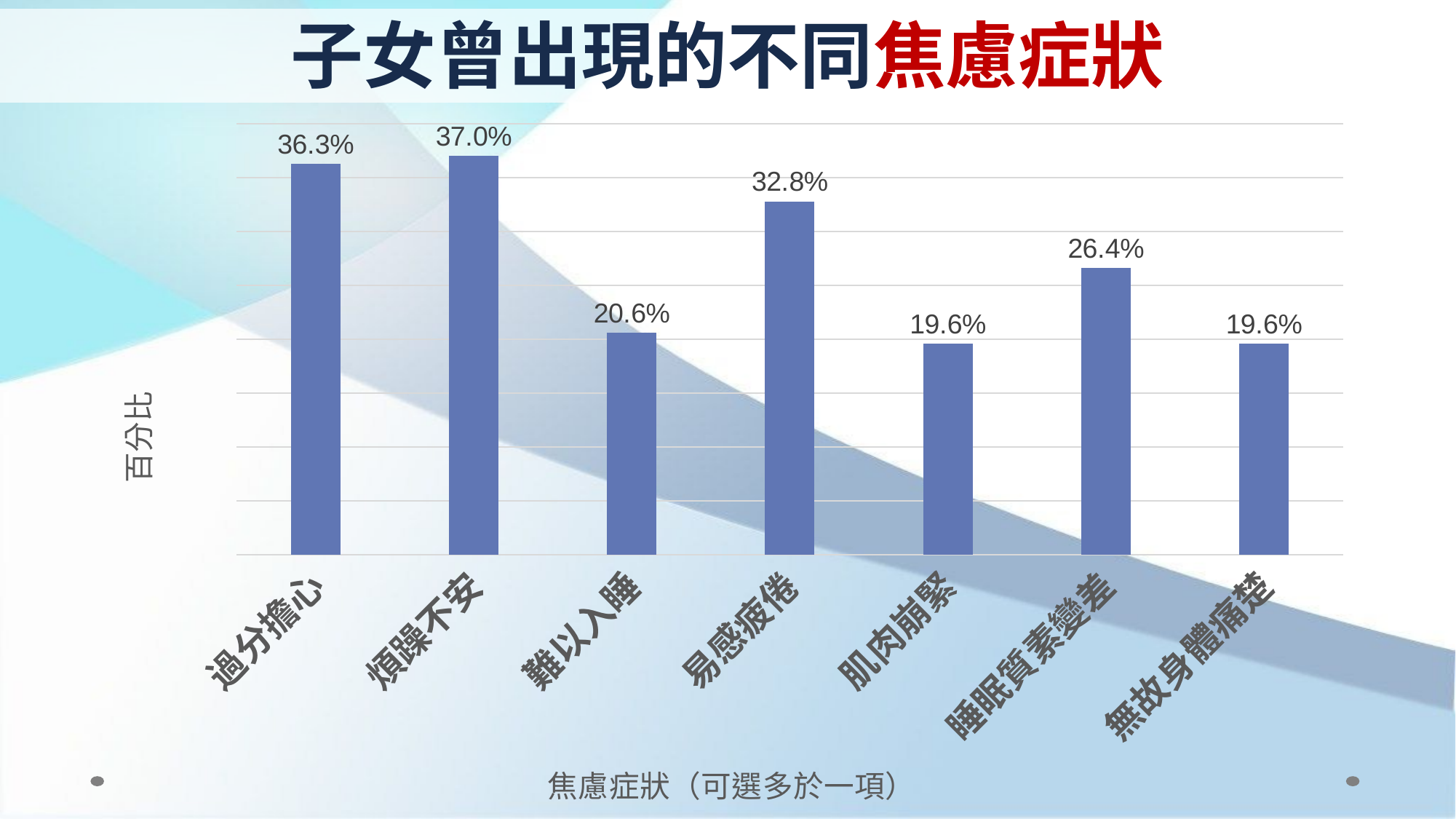

# 子女曾出現的不同焦慮症狀

### Chart

| Category |  |
|---|---|
| 過分擔心 | 0.363 |
| 煩躁不安 | 0.37 |
| 難以入睡 | 0.206 |
| 易感疲倦 | 0.328 |
| 肌肉崩緊 | 0.196 |
| 睡眠質素變差 | 0.266 |
| 無故身體痛楚 | 0.196 |